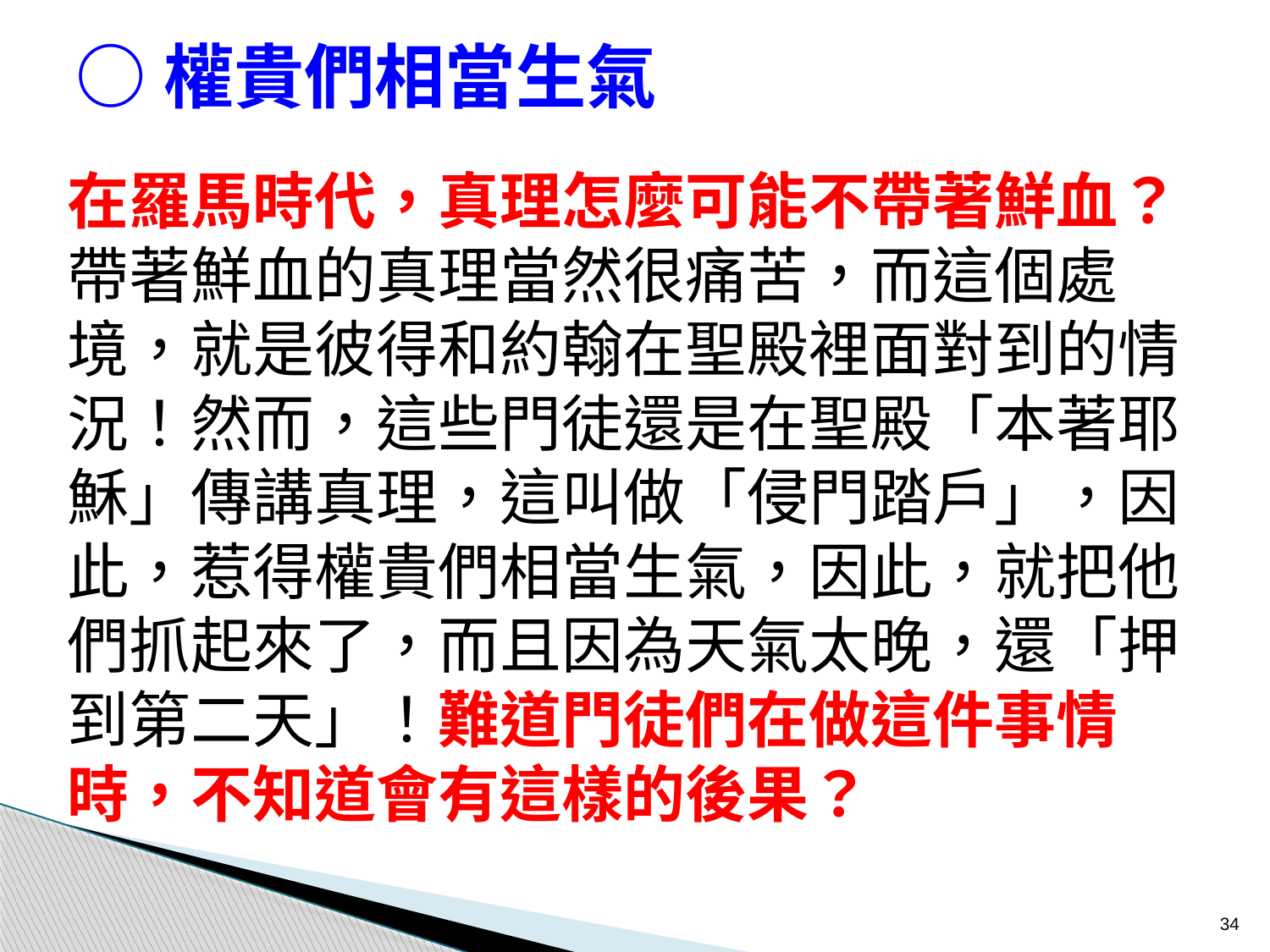

○權貴們相當生氣
在羅馬時代，真理怎麼可能不帶著鮮血？帶著鮮血的真理當然很痛苦，而這個處境，就是彼得和約翰在聖殿裡面對到的情況！然而，這些門徒還是在聖殿「本著耶穌」傳講真理，這叫做「侵門踏戶」，因此，惹得權貴們相當生氣，因此，就把他們抓起來了，而且因為天氣太晚，還「押到第二天」！難道門徒們在做這件事情時，不知道會有這樣的後果？
34